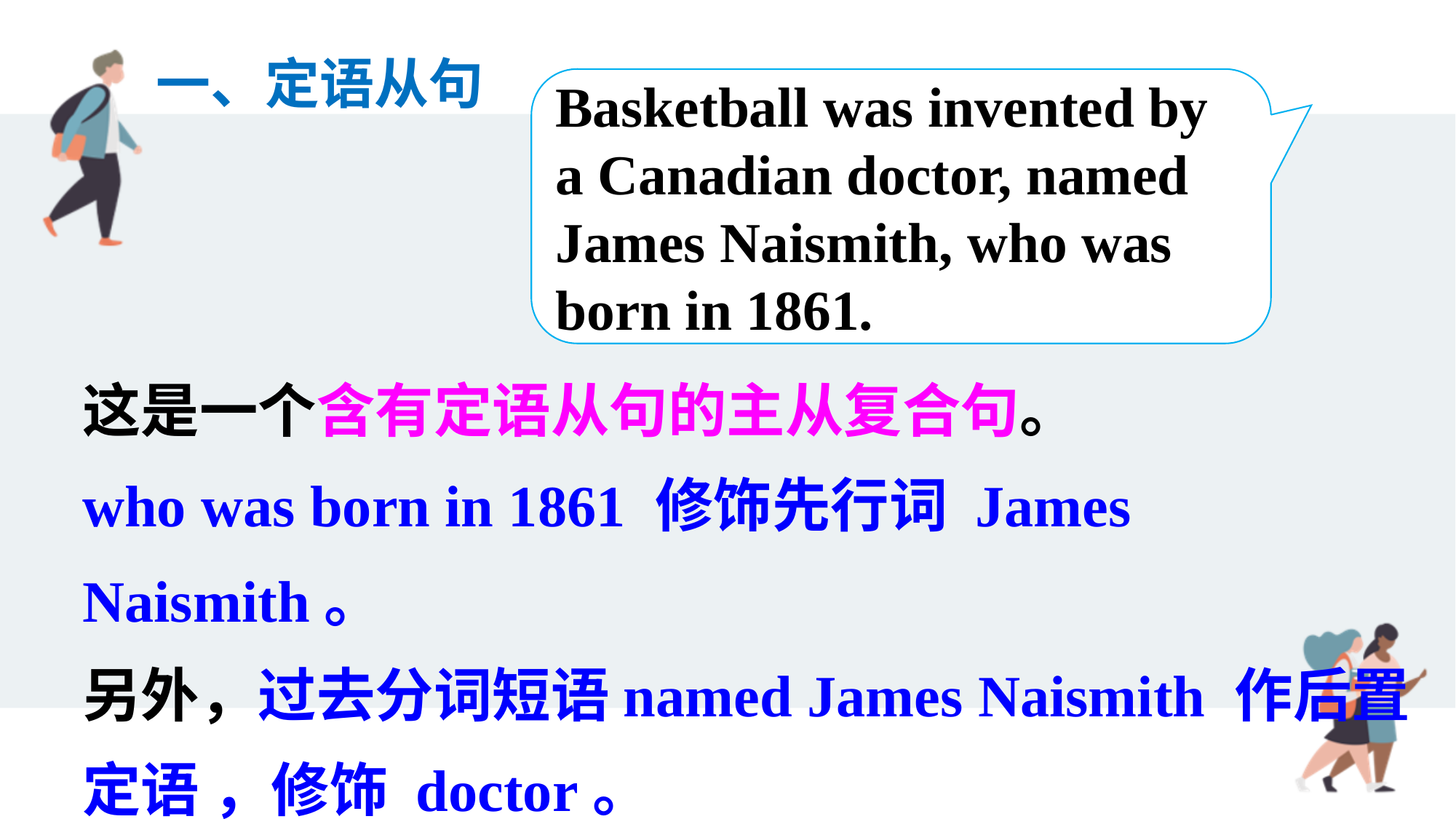

一、定语从句
Basketball was invented by a Canadian doctor, named James Naismith, who was born in 1861.
这是一个含有定语从句的主从复合句。
who was born in 1861 修饰先行词 James Naismith。
另外，过去分词短语named James Naismith 作后置定语 ，修饰 doctor。